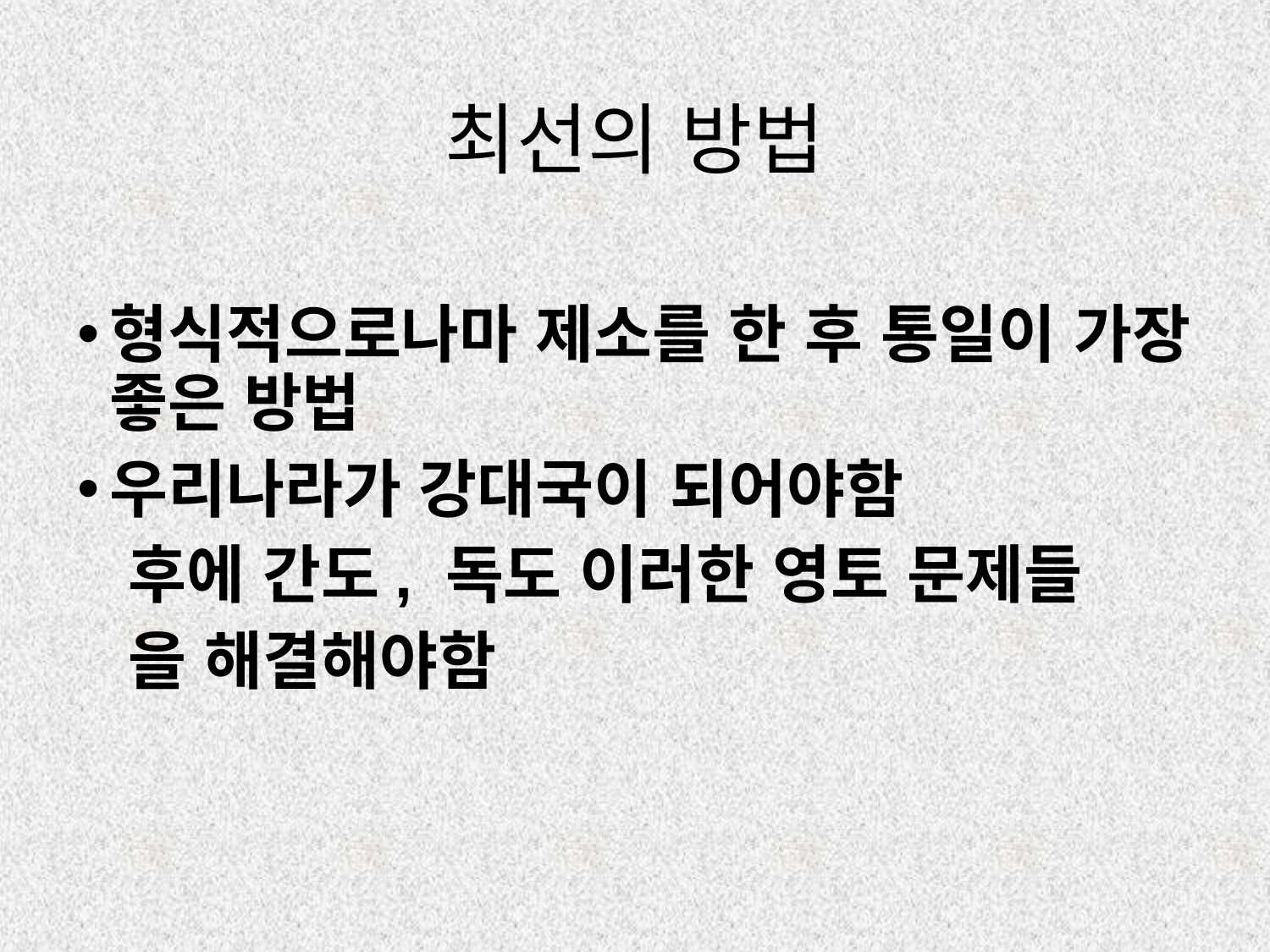

# 최선의 방법
형식적으로나마 제소를 한 후 통일이 가장 좋은 방법
우리나라가 강대국이 되어야함
  후에 간도, 독도 이러한 영토 문제들
  을 해결해야함